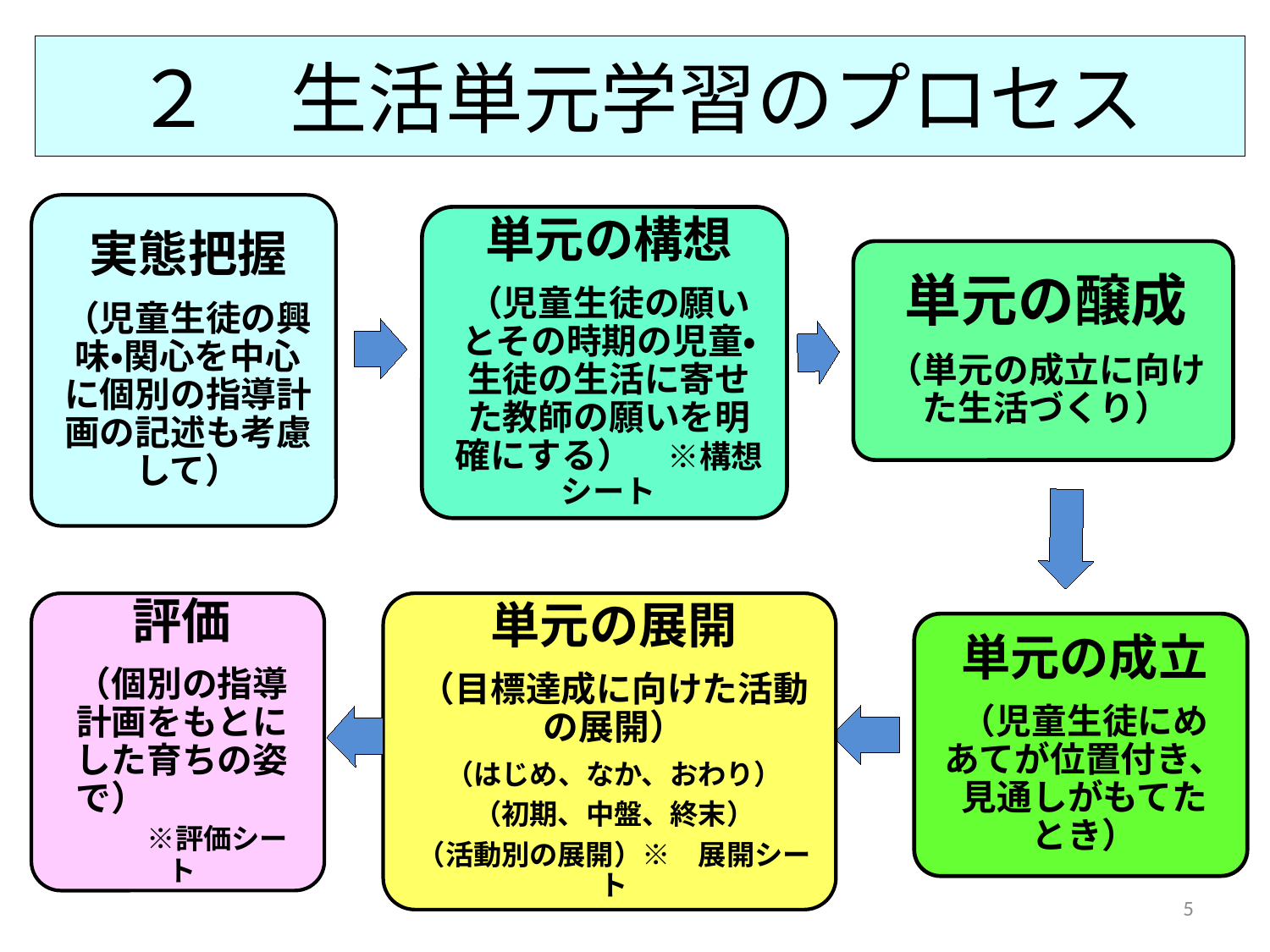

２　生活単元学習のプロセス
実態把握
（児童生徒の興味・関心を中心に個別の指導計画の記述も考慮して）

単元の構想
（児童生徒の願いとその時期の児童・生徒の生活に寄せた教師の願いを明確にする）　※構想シート

単元の醸成
（単元の成立に向けた生活づくり）

単元の成立
（児童生徒にめあてが位置付き、見通しがもてたとき）

単元の展開
（目標達成に向けた活動の展開）
（はじめ、なか、おわり）
（初期、中盤、終末）
（活動別の展開）※　展開シート

評価
（個別の指導計画をもとにした育ちの姿で）　　　　　　※評価シート
5